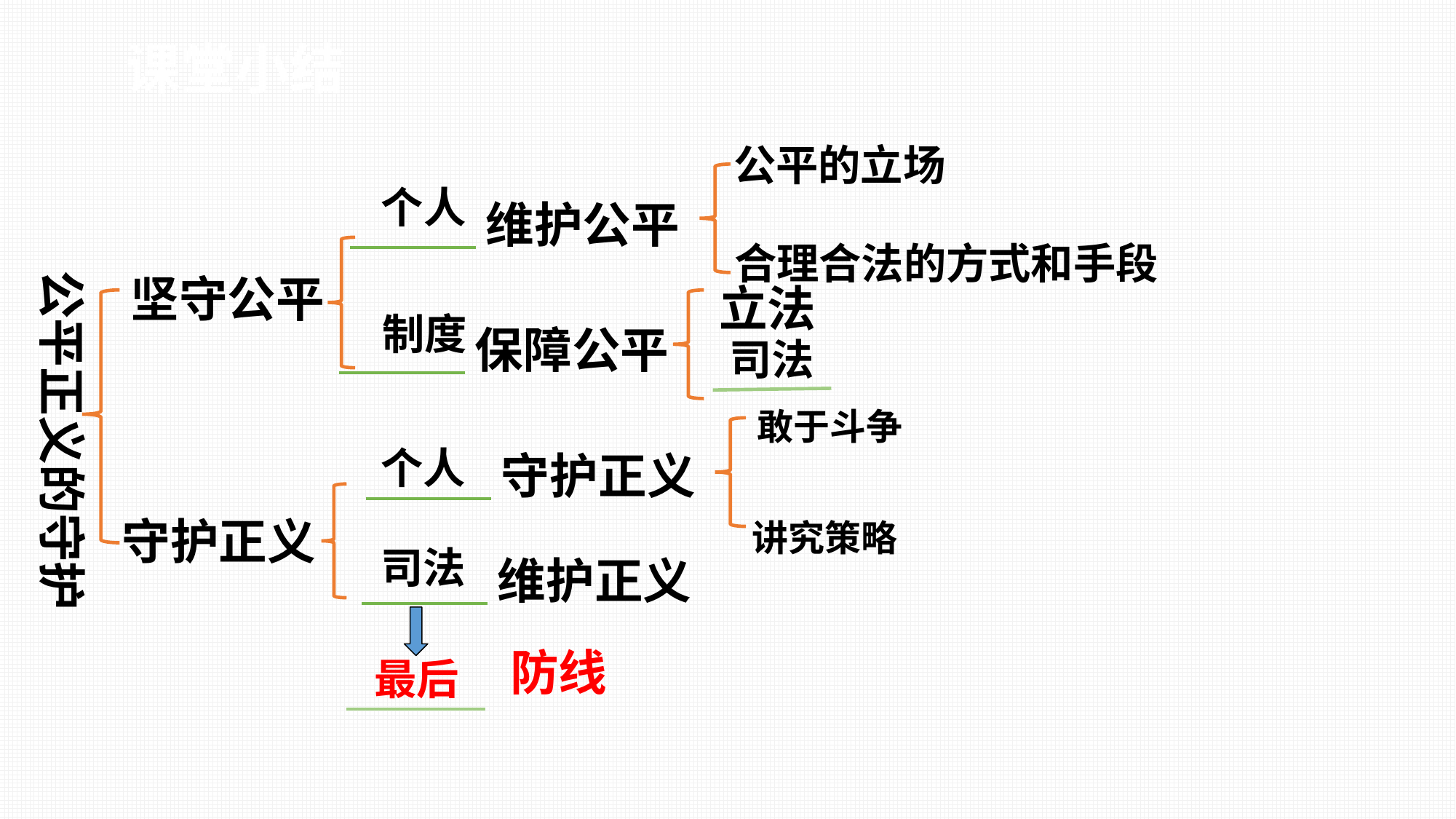

课堂小结
公平的立场

个人
制度
             维护公平
   公平正义的守护

坚守公平
立法

             保障公平
             守护正义

守护正义
             维护正义

防线
合理合法的方式和手段
司法
敢于斗争

个人
司法
讲究策略
最后